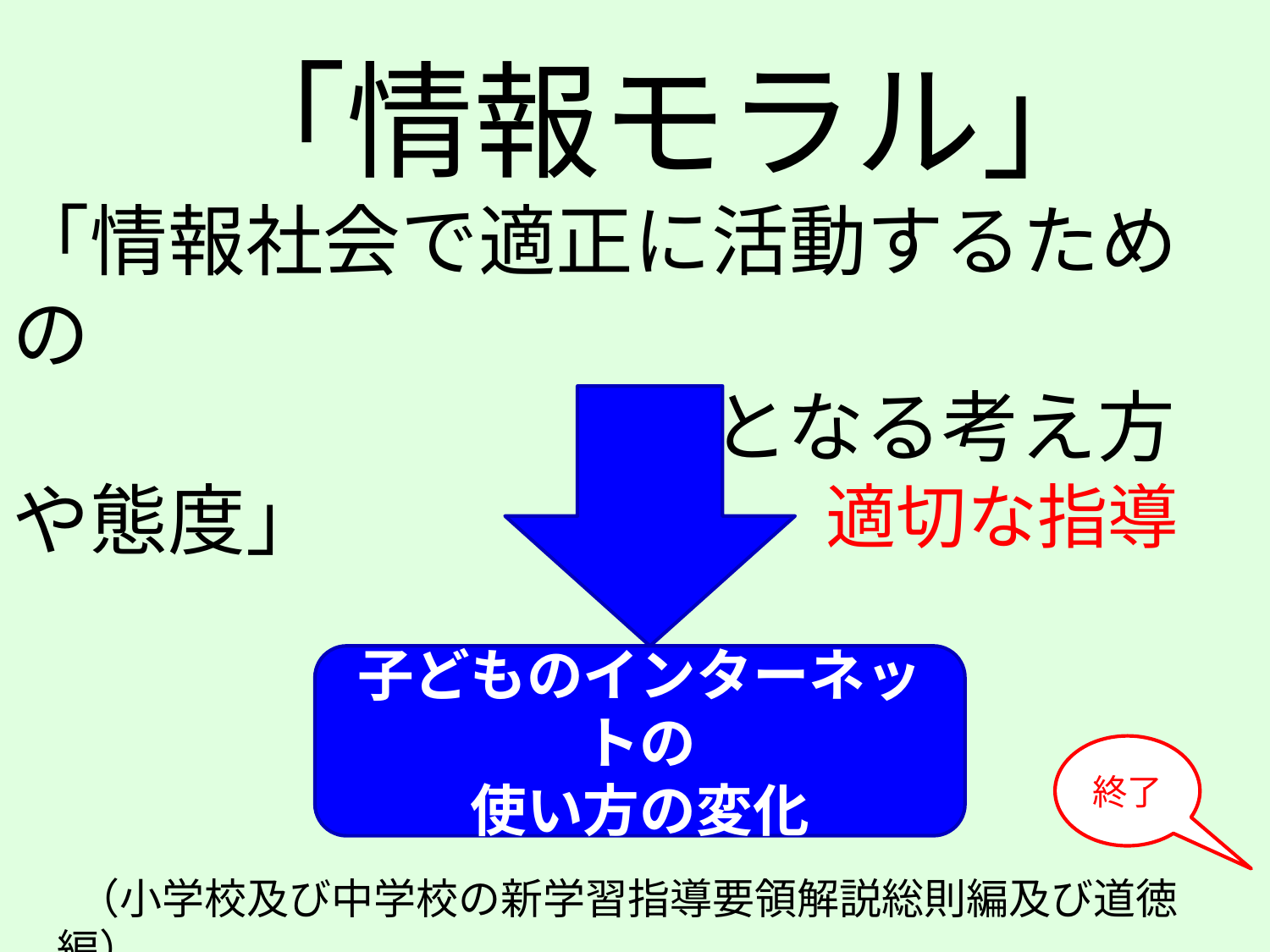

# 「情報モラル」
「情報社会で適正に活動するための
　　　　　　　　基となる考え方や態度」

適切な指導
子どものインターネットの
使い方の変化
終了
 （小学校及び中学校の新学習指導要領解説総則編及び道徳編）